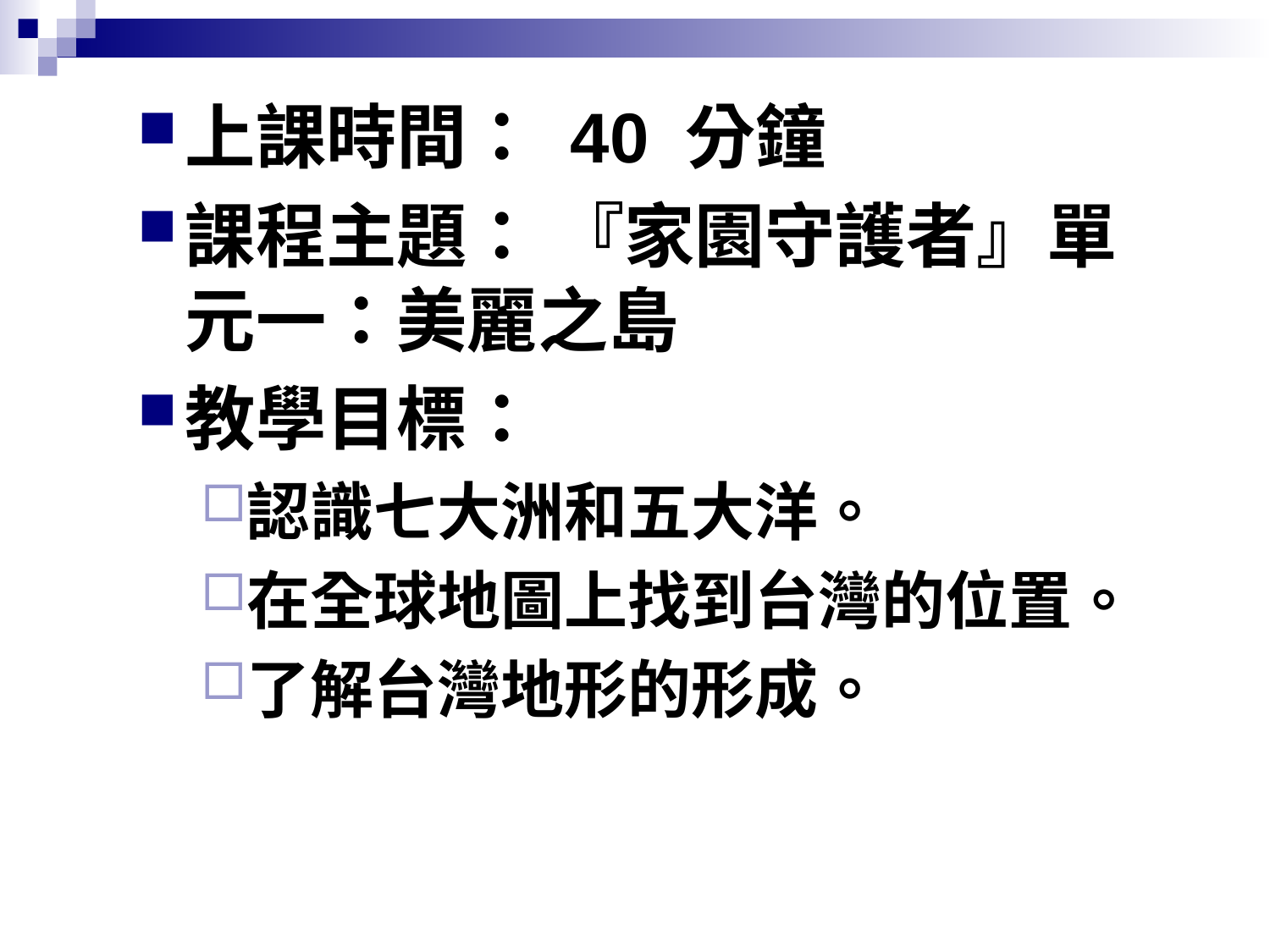

上課時間： 40 分鐘
課程主題： 『家園守護者』單元一：美麗之島
教學目標：
認識七大洲和五大洋。
在全球地圖上找到台灣的位置。
了解台灣地形的形成。